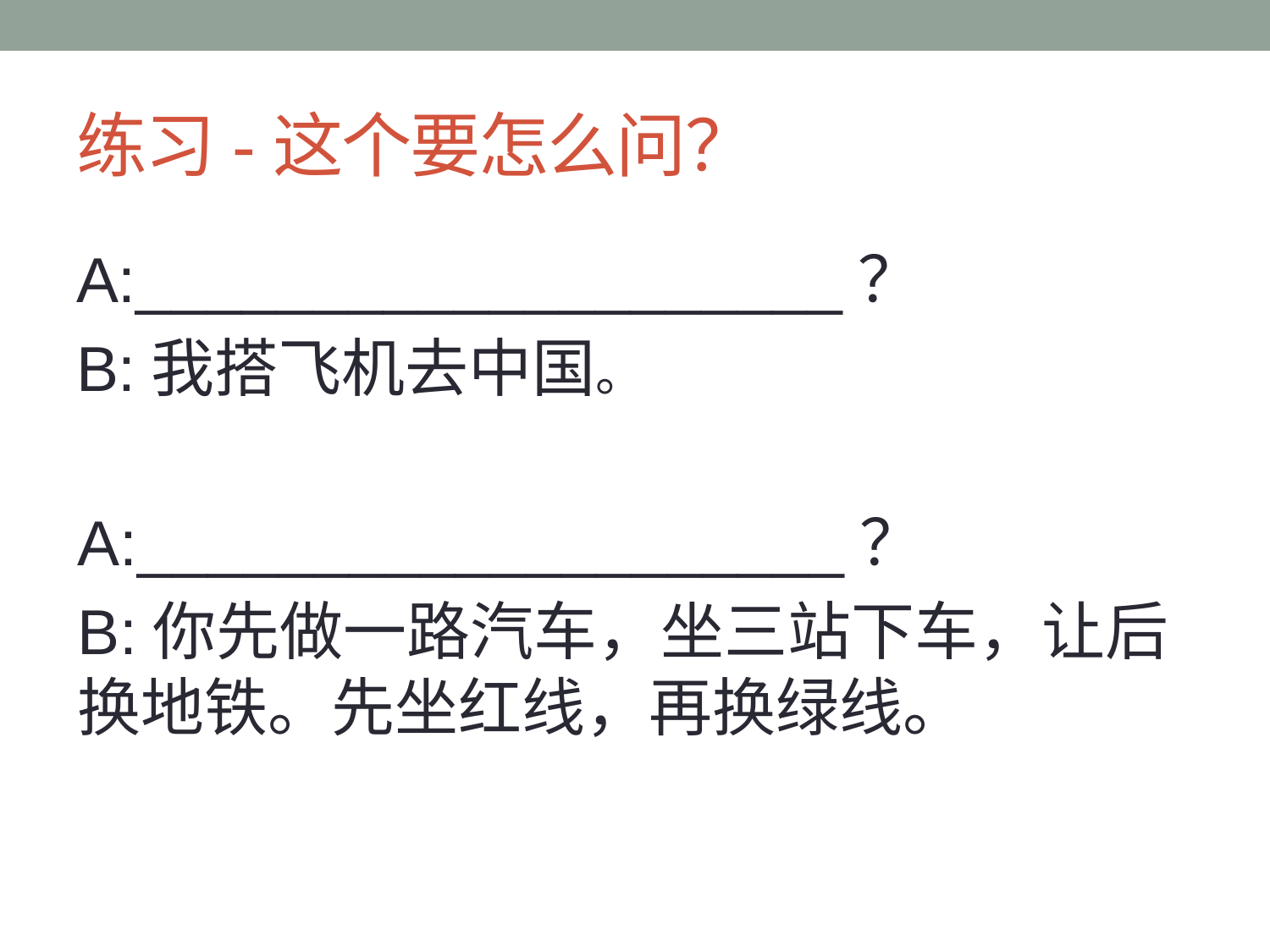

# 练习-这个要怎么问？
A:____________________？
B:我搭飞机去中国。
A:____________________？
B:你先做一路汽车，坐三站下车，让后换地铁。先坐红线，再换绿线。